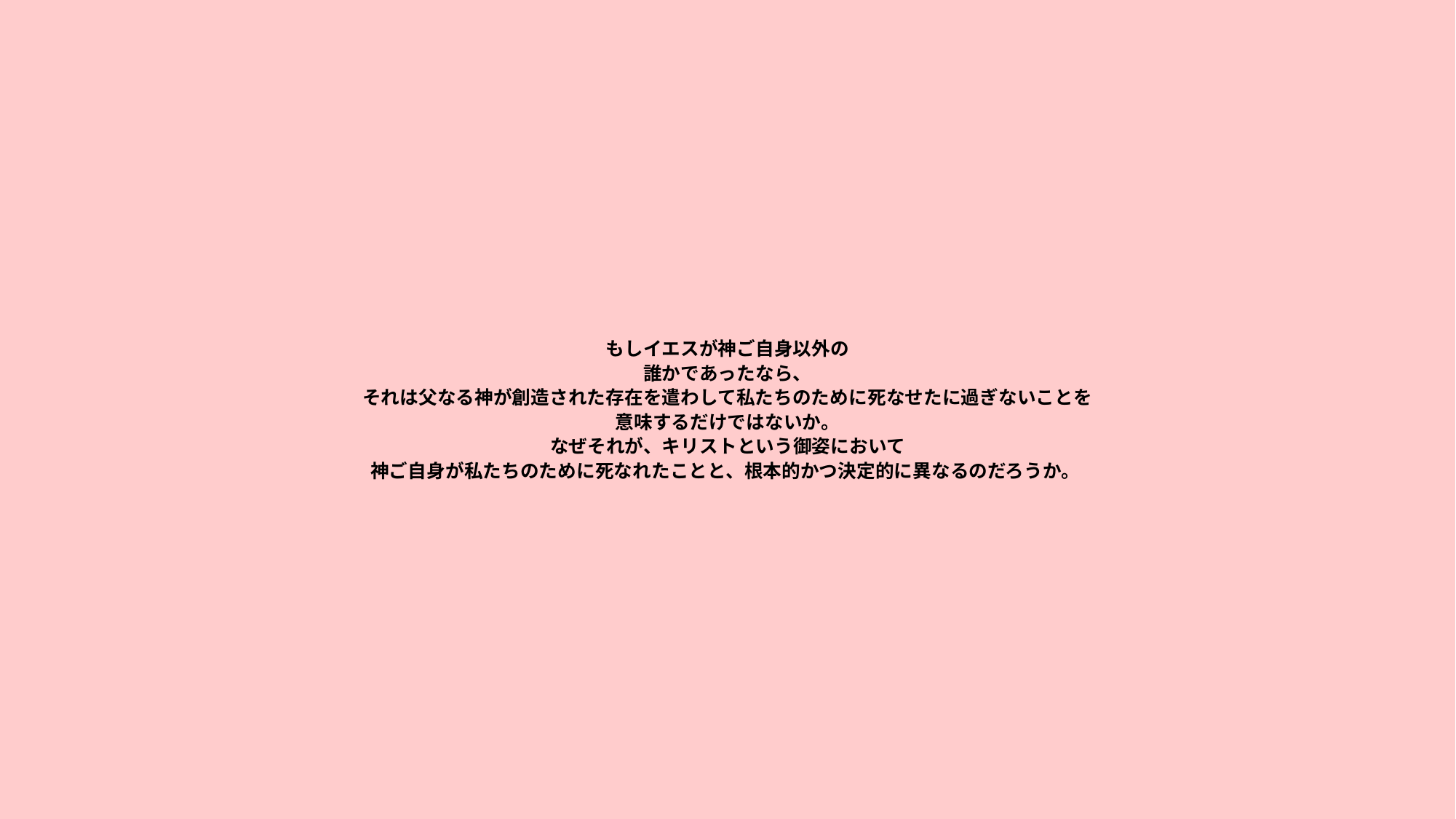

# もしイエスが神ご自身以外の 誰かであったなら、 それは父なる神が創造された存在を遣わして私たちのために死なせたに過ぎないことを 意味するだけではないか。 なぜそれが、キリストという御姿において 神ご自身が私たちのために死なれたことと、根本的かつ決定的に異なるのだろうか。